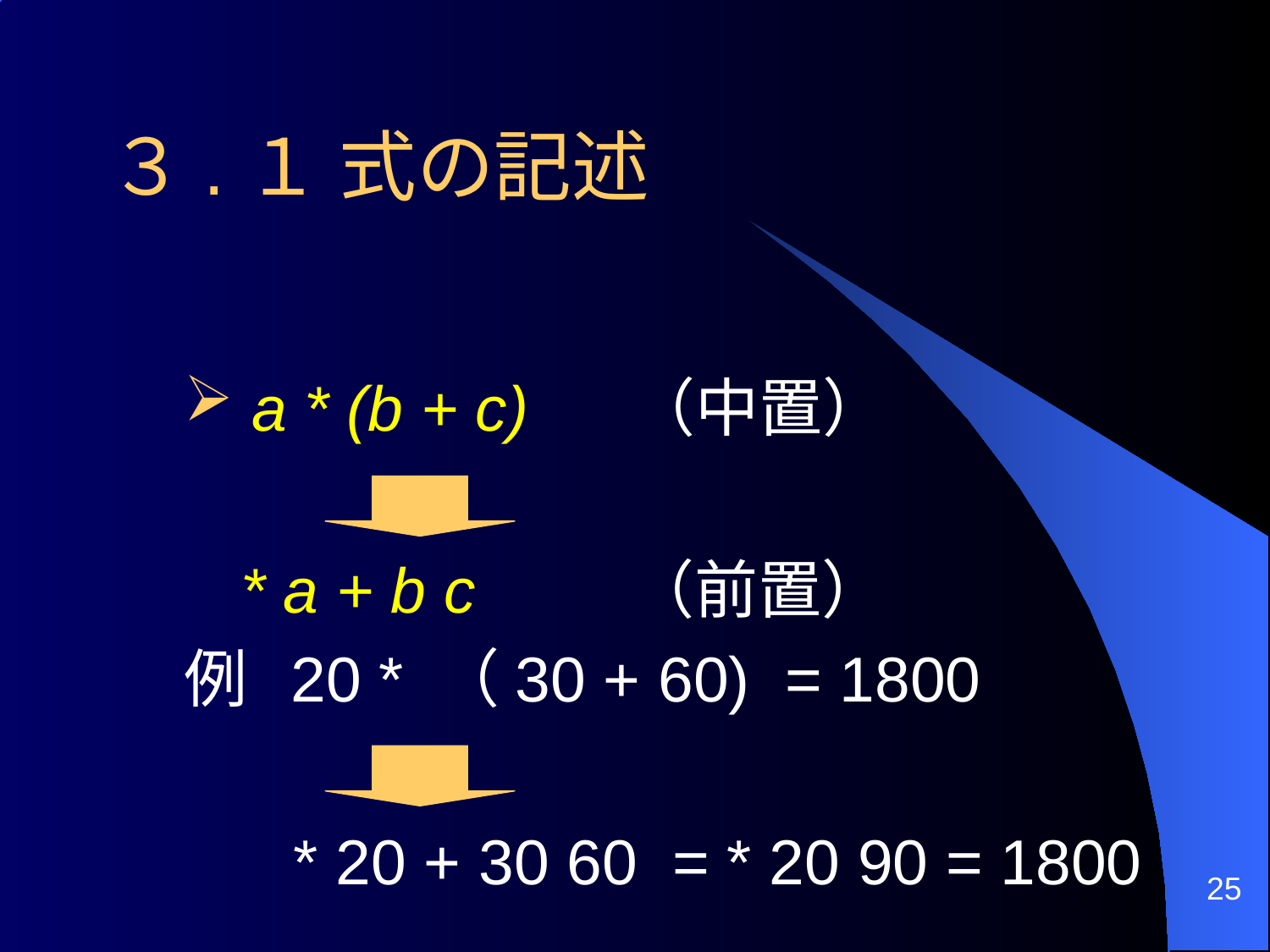

# ３.１ 式の記述
 a * (b + c)     （中置）

	 * a + b c        （前置）
例  20 * （30 + 60)  = 1800

	    * 20 + 30 60  = * 20 90 = 1800

25